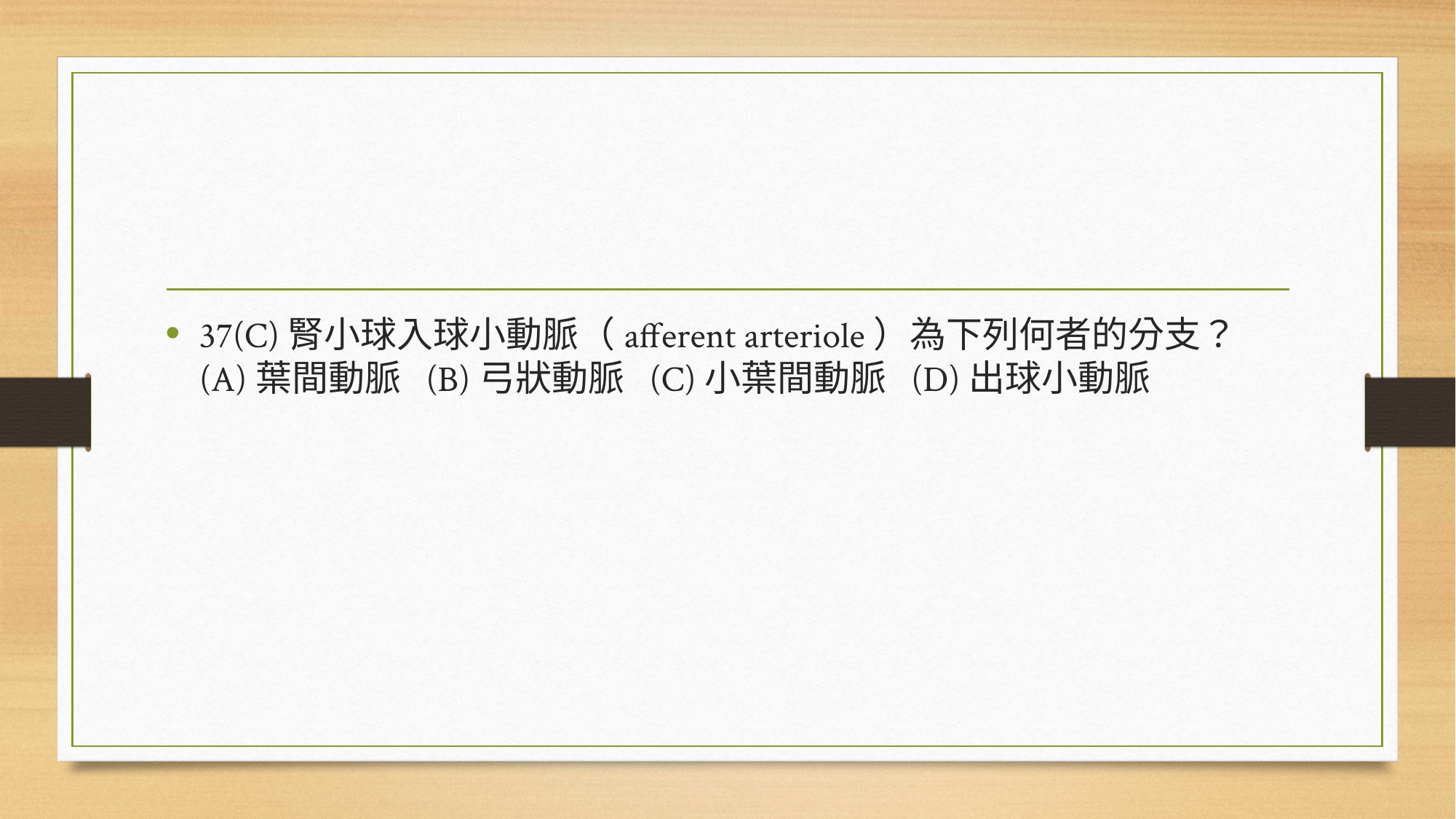

#
37(C)腎小球入球小動脈（afferent arteriole）為下列何者的分支？  (A)葉間動脈  (B)弓狀動脈  (C)小葉間動脈  (D)出球小動脈